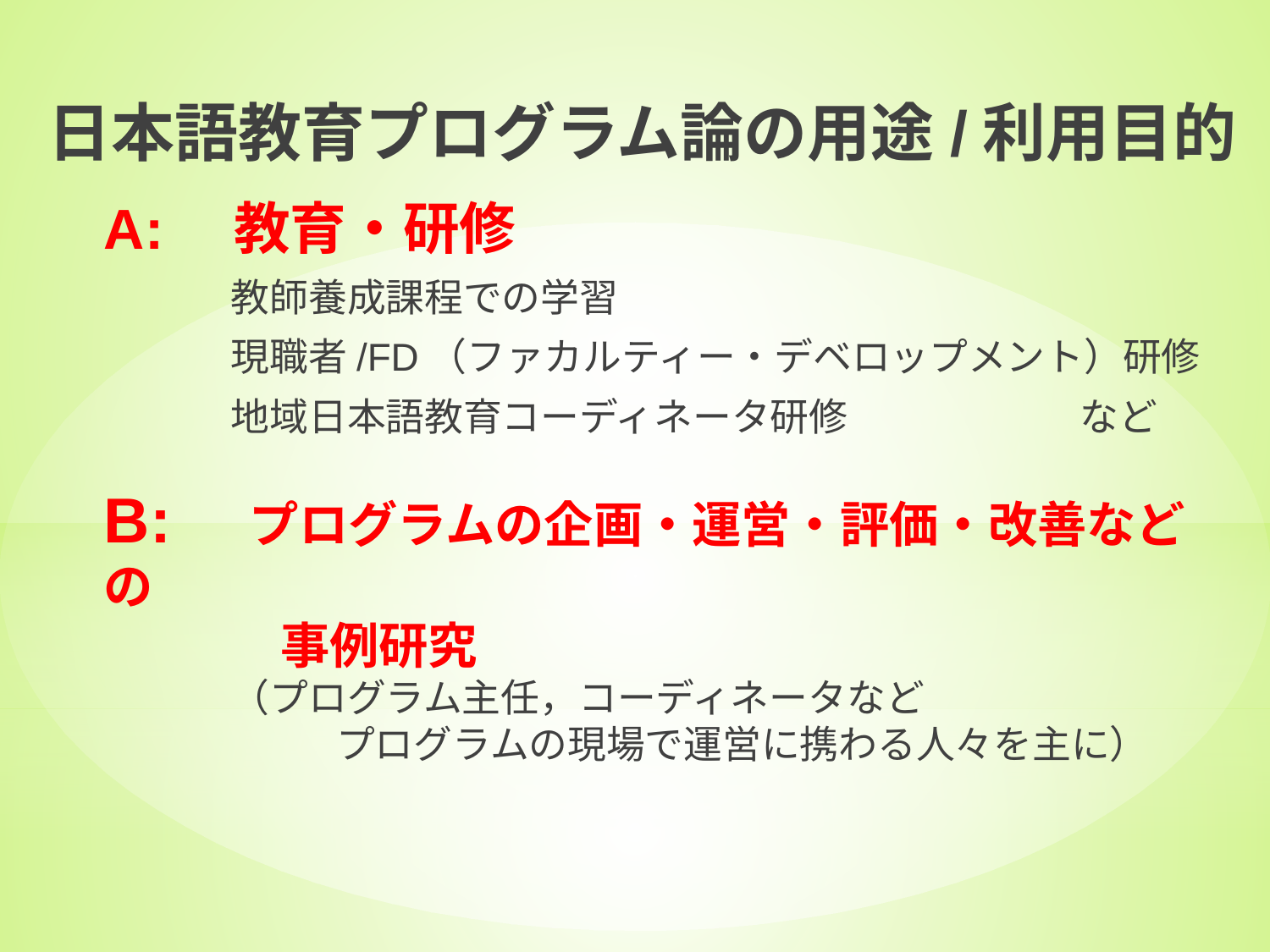

日本語教育プログラム論の用途/利用目的
A:　教育・研修
	教師養成課程での学習
	現職者/FD（ファカルティー・デベロップメント）研修
	地域日本語教育コーディネータ研修　　　　　　など

B:　プログラムの企画・運営・評価・改善などの
	　事例研究
	（プログラム主任，コーディネータなど
　　　　　　プログラムの現場で運営に携わる人々を主に）